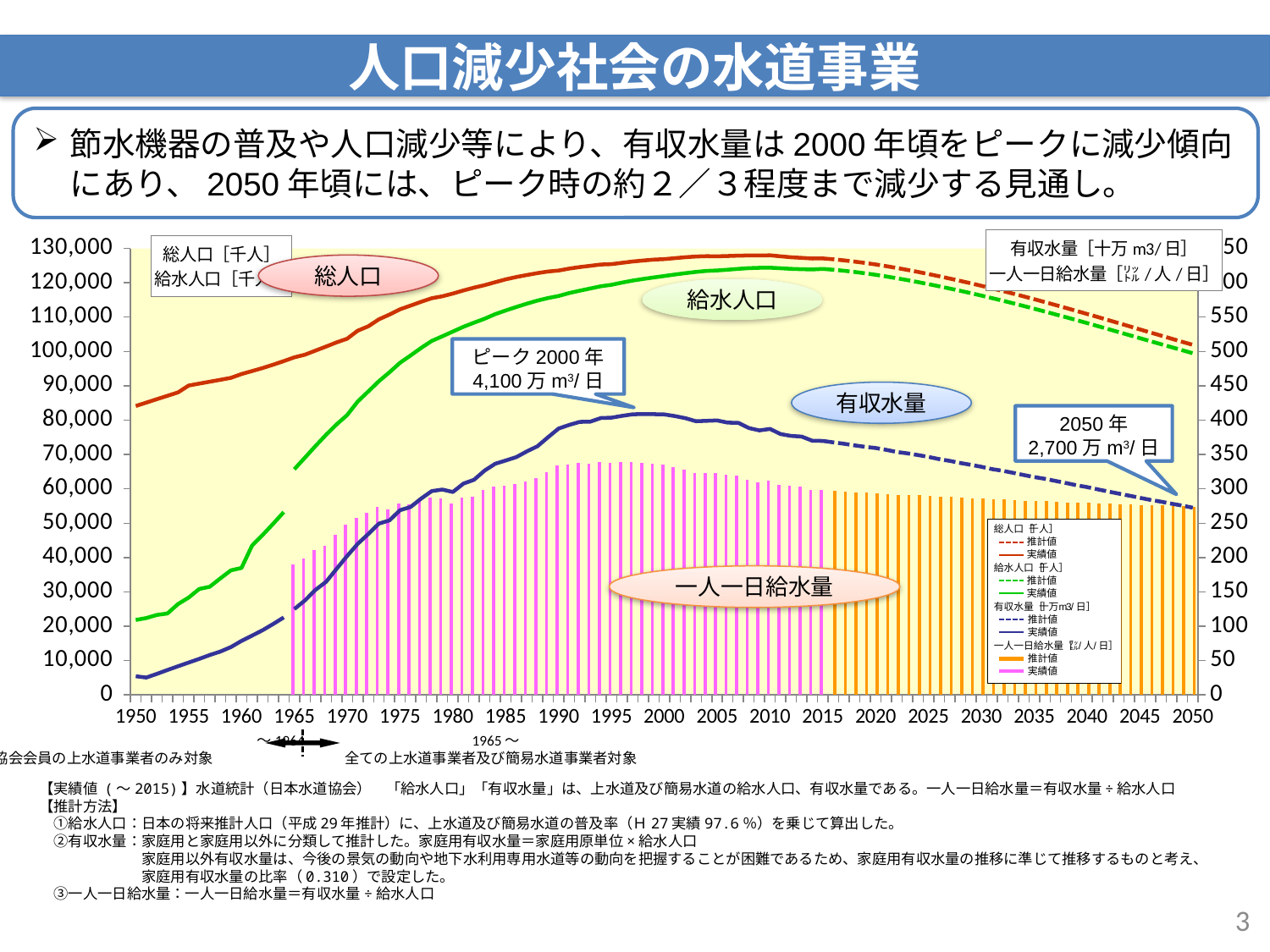

人口減少社会の水道事業
節水機器の普及や人口減少等により、有収水量は2000年頃をピークに減少傾向にあり、2050年頃には、ピーク時の約２／３程度まで減少する見通し。

### Chart

| Category |  |  |  |  |  |  |  |  |  |  |
|---|---|---|---|---|---|---|---|---|---|---|
| 1950 | None | None | 21799.0 | None | 84115.0 | None | None | 27.05 | None | None |
|  | None | None | 22366.0 | None | 85108.66666666667 | None | None | 25.171616438356164 | None | None |
|  | None | None | 23265.0 | None | 86102.33333333334 | None | None | 30.554635701275046 | None | None |
|  | None | None | 23688.0 | None | 87096.00000000001 | None | None | 36.10507762557078 | None | None |
|  | None | None | 26444.0 | None | 88089.66666666669 | None | None | 41.571808219178095 | None | None |
| 1955 | None | None | 28320.0 | None | 90077.0 | None | None | 47.0385388127854 | None | None |
|  | None | None | 30816.0 | None | 90634.0 | None | None | 52.361812386156664 | None | None |
|  | None | None | 31468.0 | None | 91191.0 | None | None | 57.972 | None | None |
|  | None | None | 33912.0 | None | 91748.0 | None | None | 63.03958904109589 | None | None |
|  | None | None | 36258.0 | None | 92305.0 | None | None | 69.52049315068493 | None | None |
| 1960 | None | None | 36943.0 | None | 93419.0 | None | None | 78.515956284153 | None | None |
|  | None | None | 43460.0 | None | 94285.0 | None | None | 86.22687671232877 | None | None |
|  | None | None | 46530.0 | None | 95178.0 | None | None | 94.12054794520547 | None | None |
|  | None | None | 49829.0 | None | 96159.0 | None | None | 103.19353424657534 | None | None |
|  | None | None | 53201.0 | None | 97189.0 | None | None | 112.72448087431694 | None | None |
| 1965 | 190.06627777533362 | None | None | None | 98275.0 | None | 65699.0 | None | None | 124.87164383561644 |
|  | 199.00437085638112 | None | None | None | 99056.0 | None | 69047.0 | None | None | 137.4065479452055 |
|  | 210.93432273977143 | None | None | None | 100243.0 | None | 72446.0 | None | None | 152.8134794520548 |
|  | 217.29441725700295 | None | None | None | 101418.0 | None | 75714.0 | None | None | 164.5222950819672 |
|  | 232.93734543861953 | None | None | None | 102648.0 | None | 78758.0 | None | None | 183.45679452054796 |
| 1970 | 248.20700600533954 | None | None | None | 103720.0 | None | 81480.0 | None | None | 202.23906849315065 |
|  | 257.4280596218417 | None | None | None | 106051.0 | None | 85427.0 | None | None | 219.91306849315072 |
|  | 265.07583414217146 | None | None | None | 107332.0 | None | 88368.0 | None | None | 234.2422131147541 |
|  | 273.0337909543291 | None | None | None | 109353.0 | None | 91325.0 | None | None | 249.3481095890411 |
|  | 270.4352386497148 | None | None | None | 110752.0 | None | 93928.0 | None | None | 254.0144109589041 |
| 1975 | 278.0130831825876 | None | None | None | 112279.0 | None | 96711.0 | None | None | 268.8692328767123 |
|  | 276.7519470685951 | None | None | None | 113363.0 | None | 98835.0 | None | None | 273.5277868852459 |
|  | 282.8565912115733 | None | None | None | 114459.0 | None | 101032.0 | None | None | 285.77567123287673 |
|  | 287.796311948161 | None | None | None | 115500.0 | None | 103080.0 | None | None | 296.6604383561644 |
|  | 286.3066174755468 | None | None | None | 116063.0 | None | 104418.0 | None | None | 298.95564383561646 |
| 1980 | 279.16395508589255 | None | None | None | 116860.0 | None | 105800.0 | None | None | 295.35546448087433 |
|  | 286.9427694289724 | None | None | None | 117764.0 | None | 107180.0 | None | None | 307.5452602739726 |
|  | 288.87435633628 | None | None | None | 118591.0 | None | 108380.0 | None | None | 313.0820273972602 |
|  | 298.1238392183789 | None | None | None | 119321.0 | None | 109530.0 | None | None | 326.5350410958904 |
|  | 303.4276951797443 | None | None | None | 120173.0 | None | 110880.0 | None | None | 336.4406284153005 |
| 1985 | 304.8521030144819 | None | None | None | 121005.0 | None | 111930.0 | None | None | 341.2209589041096 |
|  | 306.4021935271062 | None | None | None | 121686.0 | None | 112960.0 | None | None | 346.1119178082192 |
|  | 311.20291095890406 | None | None | None | 122263.0 | None | 113920.0 | None | None | 354.52235616438355 |
|  | 315.250784974748 | None | None | None | 122817.0 | None | 114810.0 | None | None | 361.9394262295082 |
|  | 324.54219358264936 | None | None | None | 123281.0 | None | 115560.0 | None | None | 375.0409589041096 |
| 1990 | 333.77368660034557 | None | None | None | 123557.0 | None | 116150.0 | None | None | 387.6781369863014 |
|  | 335.8788198103267 | None | None | None | 124120.0 | None | 117000.0 | None | None | 392.9782191780822 |
|  | 337.7645124010611 | None | None | None | 124567.0 | None | 117690.0 | None | None | 397.51505464480874 |
|  | 336.1024075047287 | None | None | None | 124933.0 | None | 118340.0 | None | None | 397.7435890410959 |
|  | 338.7759993645143 | None | None | None | 125313.0 | None | 118990.0 | None | None | 403.10956164383555 |
| 1995 | 337.9995480060067 | None | None | None | 125424.0 | None | 119410.0 | None | None | 403.6052602739726 |
|  | 338.34064297541573 | None | None | None | 125823.0 | None | 120060.0 | None | None | 406.2117759562841 |
|  | 338.57392990807017 | None | None | None | 126200.0 | None | 120640.0 | None | None | 408.4555890410959 |
|  | 337.6052731582853 | None | None | None | 126489.0 | None | 121120.0 | None | None | 408.9075068493151 |
|  | 336.24167291210006 | None | None | None | 126755.0 | None | 121550.0 | None | None | 408.70175342465757 |
| 2000 | 334.7707108842943 | None | None | None | 126901.0 | None | 121970.0 | None | None | 408.3198360655738 |
|  | 331.5787836296838 | None | None | None | 127180.0 | None | 122410.0 | None | None | 405.88558904109595 |
|  | 328.09069207085804 | None | None | None | 127444.0 | None | 122800.0 | None | None | 402.8953698630137 |
|  | 323.48187233891093 | None | None | None | 127656.0 | None | 123160.0 | None | None | 398.40027397260275 |
|  | 323.23577386920215 | None | None | None | 127752.0 | None | 123450.0 | None | None | 399.03456284153003 |
| 2005 | 323.3634692850508 | None | None | None | 127709.0 | None | 123580.0 | None | None | 399.6125753424658 |
|  | 320.20089848850336 | None | None | None | 127798.0 | None | 123800.0 | None | None | 396.40871232876714 |
|  | 319.30288825208567 | None | None | None | 127896.0 | None | 124050.0 | None | None | 396.0952328767123 |
|  | 312.67541863201063 | None | None | None | 127965.0 | None | 124250.0 | None | None | 388.49920765027326 |
|  | 309.62944847453326 | None | None | None | 127941.0 | None | 124350.0 | None | None | 385.02421917808215 |
| 2010 | 311.3112269734596 | None | None | None | 128000.0 | None | 124380.0 | None | None | 387.20890410958907 |
|  | 305.6522563811885 | None | None | None | 127713.0 | None | 124220.0 | None | None | 379.6812328767124 |
|  | 303.8911244584525 | None | None | None | 127440.0 | None | 124050.0 | None | None | 376.97693989071036 |
|  | 303.3808815971973 | None | None | None | 127255.0 | None | 123950.0 | None | None | 376.040602739726 |
|  | 298.70604511358016 | None | None | None | 127069.0 | None | 123870.0 | None | None | 370.00717808219173 |
| 2015 | 298.0910495582708 | None | None | 124030.0 | 127102.0 | 127102.0 | 124030.0 | None | 369.7223287671233 | 369.7223287671233 |
|  | None | 296.97820795978987 | None | 123793.595 | None | 126837.7 | None | None | 367.64 | None |
|  | None | 296.05914763290383 | None | 123495.593 | None | 126532.37 | None | None | 365.62 | None |
|  | None | 295.0090725643146 | None | 123148.755 | None | 126177.003 | None | None | 363.3 | None |
|  | None | 294.22979351761535 | None | 122754.394 | None | 125772.945 | None | None | 361.18 | None |
| 2020 | None | 293.8347611828363 | None | 122317.046 | None | 125324.842 | None | None | 359.41 | None |
|  | None | 292.7853321221286 | None | 121840.12 | None | 124836.189 | None | None | 356.73 | None |
|  | None | 291.46900800386277 | None | 121326.793 | None | 124310.239 | None | None | 353.63 | None |
|  | None | 291.0898544737016 | None | 120780.575 | None | 123750.589 | None | None | 351.58 | None |
|  | None | 290.42066447432757 | None | 120204.945 | None | 123160.804 | None | None | 349.1 | None |
| 2025 | None | 289.6414576204265 | None | 119603.044 | None | 122544.102 | None | None | 346.42 | None |
|  | None | 288.46649334470794 | None | 118977.423 | None | 121903.097 | None | None | 343.21 | None |
|  | None | 287.94065136853783 | None | 118329.94 | None | 121239.693 | None | None | 340.72 | None |
|  | None | 286.89000634946836 | None | 117661.819 | None | 120555.142 | None | None | 337.56 | None |
|  | None | 286.37190814856575 | None | 116973.764 | None | 119850.168 | None | None | 334.98 | None |
| 2030 | None | 285.5775698192562 | None | 116266.134 | None | 119125.137 | None | None | 332.03 | None |
|  | None | 284.5268173362846 | None | 115539.197 | None | 118380.325 | None | None | 328.74 | None |
|  | None | 284.2672808298786 | None | 114793.373 | None | 117616.161 | None | None | 326.32 | None |
|  | None | 283.4884499942326 | None | 114029.337 | None | 116833.337 | None | None | 323.26 | None |
|  | None | 282.6981217356656 | None | 113248.011 | None | 116032.798 | None | None | 320.15 | None |
| 2035 | None | 281.9106547314263 | None | 112450.521 | None | 115215.698 | None | None | 317.01 | None |
|  | None | 281.7782934312685 | None | 111637.414 | None | 114382.596 | None | None | 314.57 | None |
|  | None | 281.129844166511 | None | 110810.007 | None | 113534.843 | None | None | 311.52 | None |
|  | None | 280.47728424077576 | None | 109969.69 | None | 112673.863 | None | None | 308.44 | None |
|  | None | 279.6880825832698 | None | 109117.985 | None | 111801.214 | None | None | 305.19 | None |
| 2040 | None | 279.4196882886737 | None | 108256.509 | None | 110918.554 | None | None | 302.49 | None |
|  | None | 278.6370218926455 | None | 107387.022 | None | 110027.686 | None | None | 299.22 | None |
|  | None | 277.98894708285246 | None | 106511.429 | None | 109130.562 | None | None | 296.09 | None |
|  | None | 277.32207226859464 | None | 105631.693 | None | 108229.194 | None | None | 292.94 | None |
|  | None | 276.8122697678195 | None | 104749.692 | None | 107325.504 | None | None | 289.96 | None |
| 2045 | None | 276.28581746154094 | None | 103867.076 | None | 106421.184 | None | None | 286.97 | None |
|  | None | 275.6222486629262 | None | 102985.155 | None | 105517.577 | None | None | 283.85 | None |
|  | None | 275.5010635193117 | None | 102104.869 | None | 104615.644 | None | None | 281.3 | None |
|  | None | 274.8285381598388 | None | 101226.751 | None | 103715.933 | None | None | 278.2 | None |
|  | None | 274.586495209365 | None | 100350.893 | None | 102818.538 | None | None | 275.55 | None |
| 2050 | None | 273.92275020572356 | None | 99476.951 | None | 101923.106 | None | None | 272.49 | None |
総人口
給水人口
ピーク2000年
4,100万m3/日
有収水量
2050年
2,700万m3/日
一人一日給水量
　　　　　　　　　　　　　　　　　　～1964　　　　　　　　　　　1965～
協会会員の上水道事業者のみ対象　　　　　　　　　全ての上水道事業者及び簡易水道事業者対象
【実績値 (～2015)】水道統計（日本水道協会）　「給水人口」「有収水量」は、上水道及び簡易水道の給水人口、有収水量である。一人一日給水量＝有収水量÷給水人口
【推計方法】
　①給水人口：日本の将来推計人口（平成29年推計）に、上水道及び簡易水道の普及率（Ｈ27実績97.6％）を乗じて算出した。
　②有収水量：家庭用と家庭用以外に分類して推計した。家庭用有収水量＝家庭用原単位×給水人口
　　　　　　　家庭用以外有収水量は、今後の景気の動向や地下水利用専用水道等の動向を把握することが困難であるため、家庭用有収水量の推移に準じて推移するものと考え、
　　　　　　　家庭用有収水量の比率（0.310）で設定した。
　③一人一日給水量：一人一日給水量＝有収水量÷給水人口
3